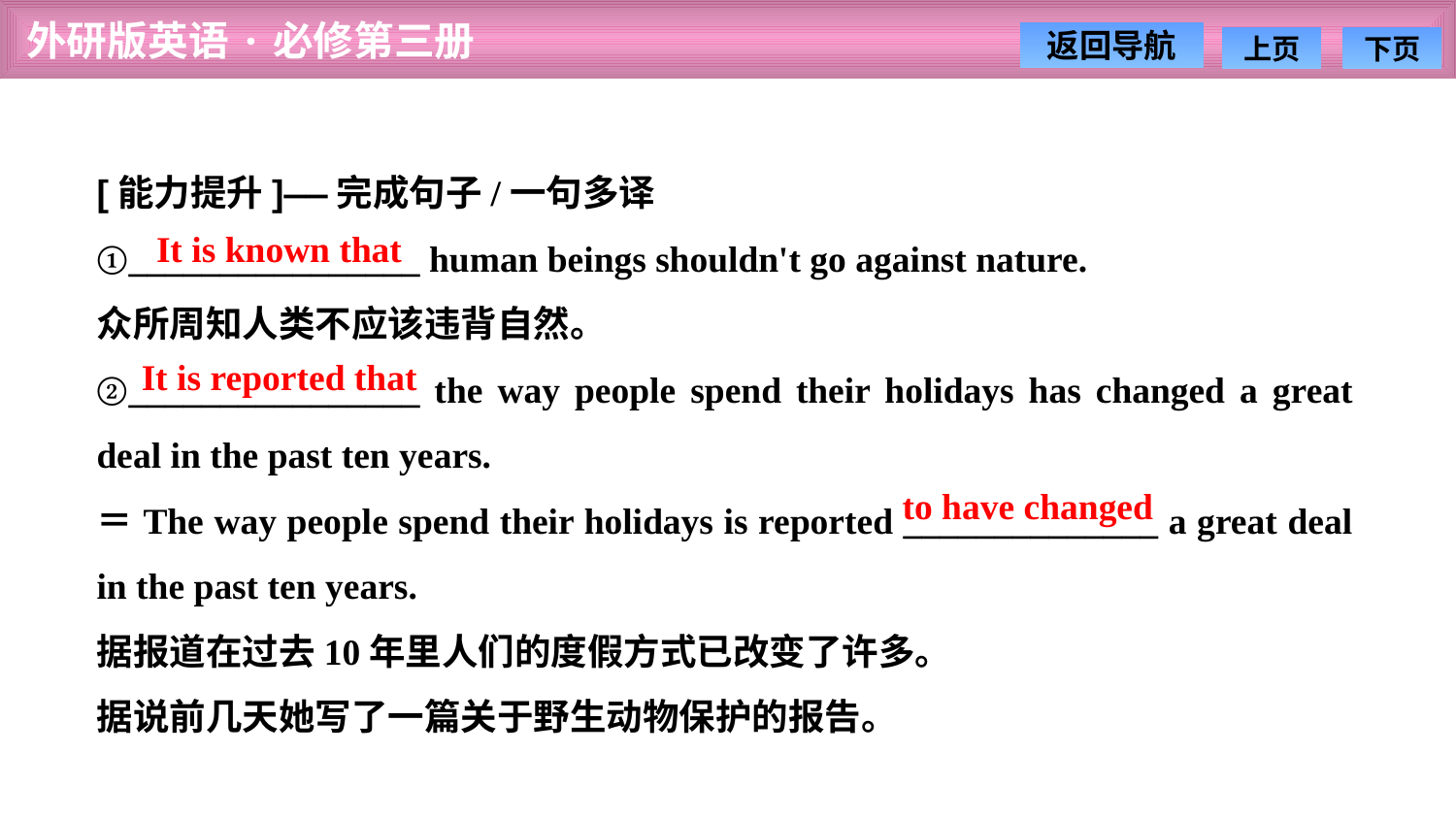

[能力提升]——完成句子/一句多译
①________________ human beings shouldn't go against nature.
众所周知人类不应该违背自然。
②________________ the way people spend their holidays has changed a great deal in the past ten years.
＝The way people spend their holidays is reported ______________ a great deal in the past ten years.
据报道在过去10年里人们的度假方式已改变了许多。
据说前几天她写了一篇关于野生动物保护的报告。
It is known that
It is reported that
to have changed